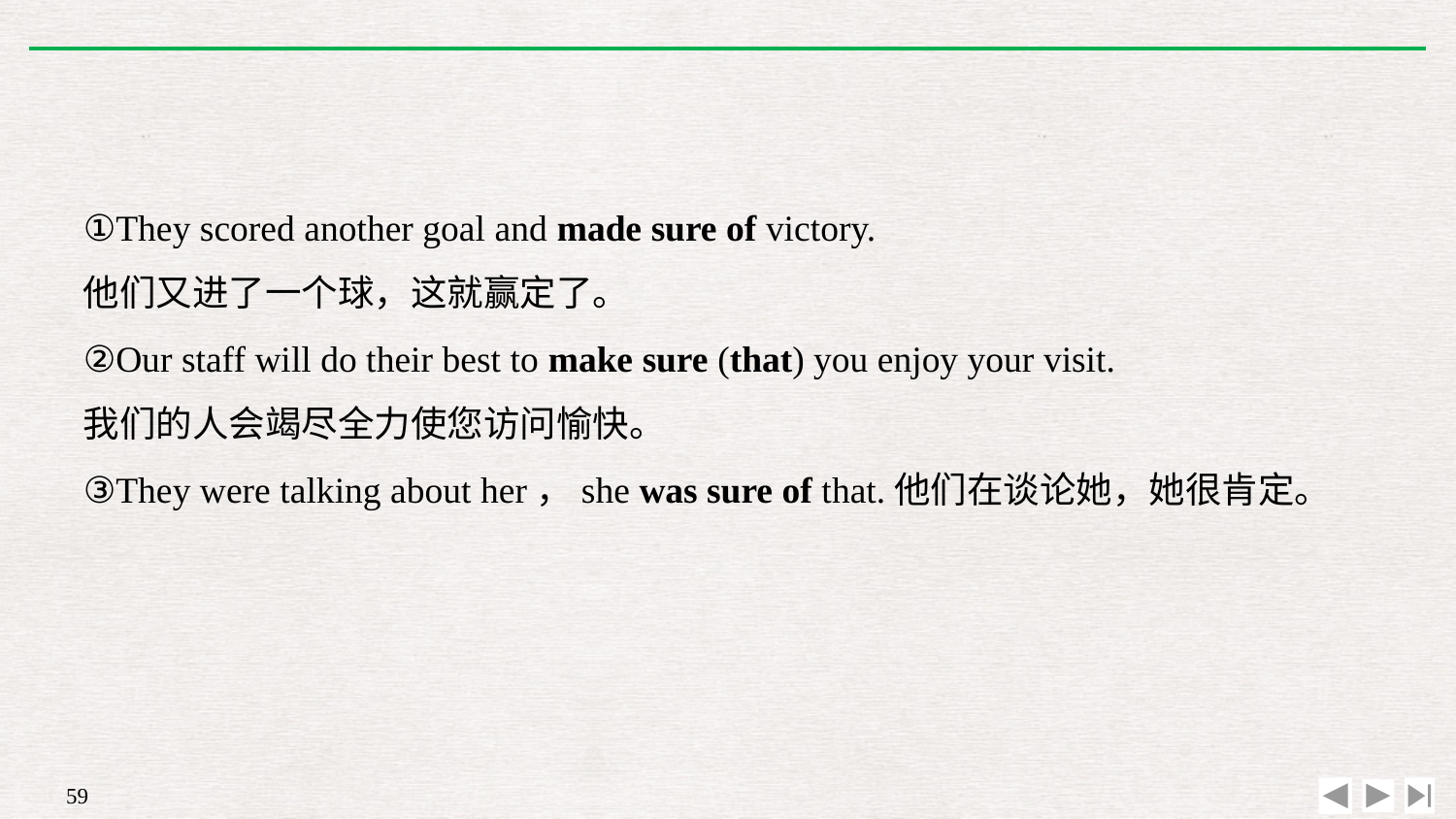

①They scored another goal and made sure of victory.
他们又进了一个球，这就赢定了。
②Our staff will do their best to make sure (that) you enjoy your visit.
我们的人会竭尽全力使您访问愉快。
③They were talking about her，she was sure of that.他们在谈论她，她很肯定。